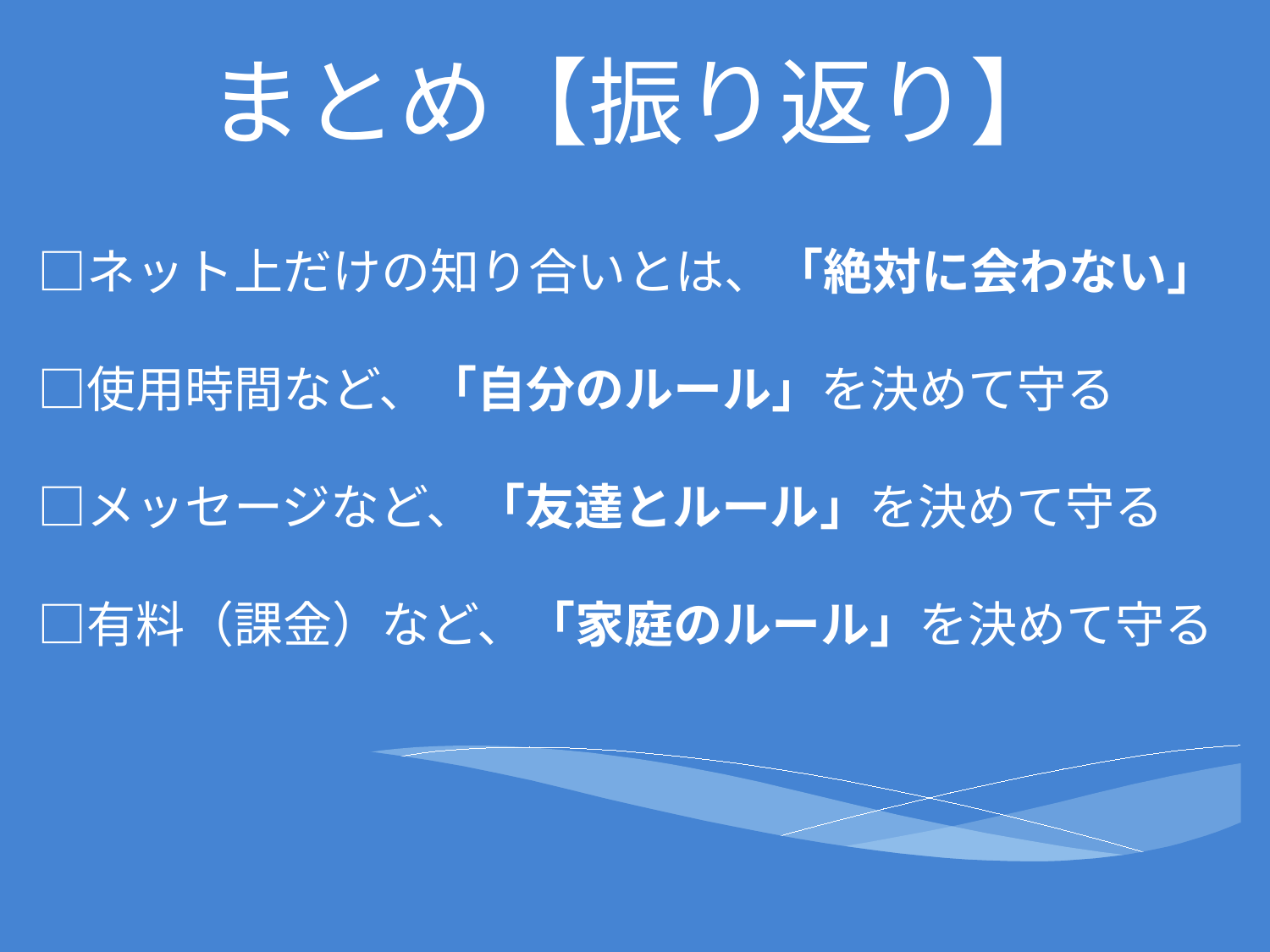

# まとめ【振り返り】 □ネット上だけの知り合いとは、「絶対に会わない」 　　　 □使用時間など、「自分のルール」を決めて守る 　　　 □メッセージなど、「友達とルール」を決めて守る 　　　 □有料（課金）など、「家庭のルール」を決めて守る